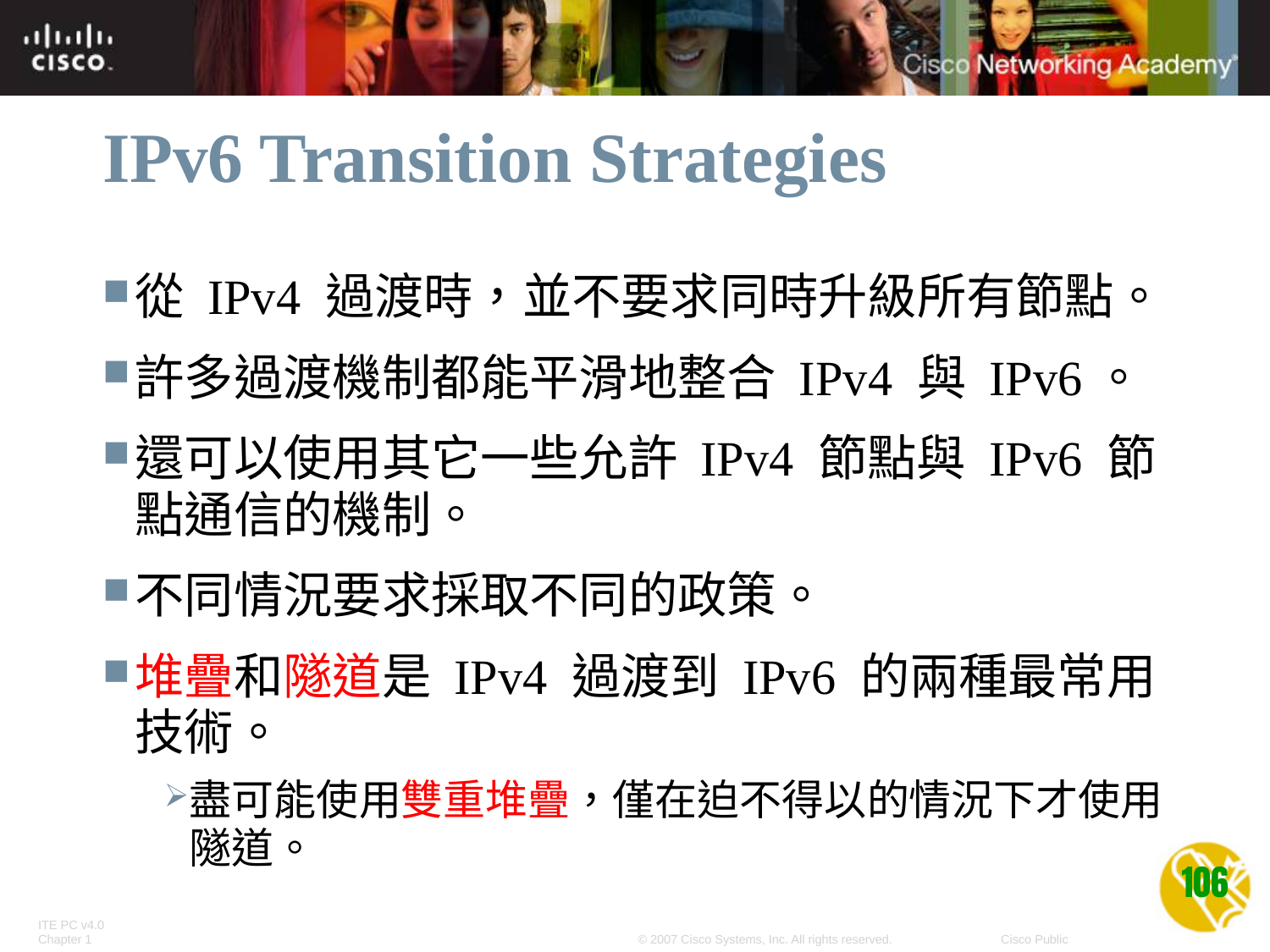

# IPv6 Transition Strategies
從 IPv4 過渡時，並不要求同時升級所有節點。
許多過渡機制都能平滑地整合 IPv4 與 IPv6。
還可以使用其它一些允許 IPv4 節點與 IPv6 節點通信的機制。
不同情況要求採取不同的政策。
堆疊和隧道是 IPv4 過渡到 IPv6 的兩種最常用技術。
盡可能使用雙重堆疊，僅在迫不得以的情況下才使用隧道。